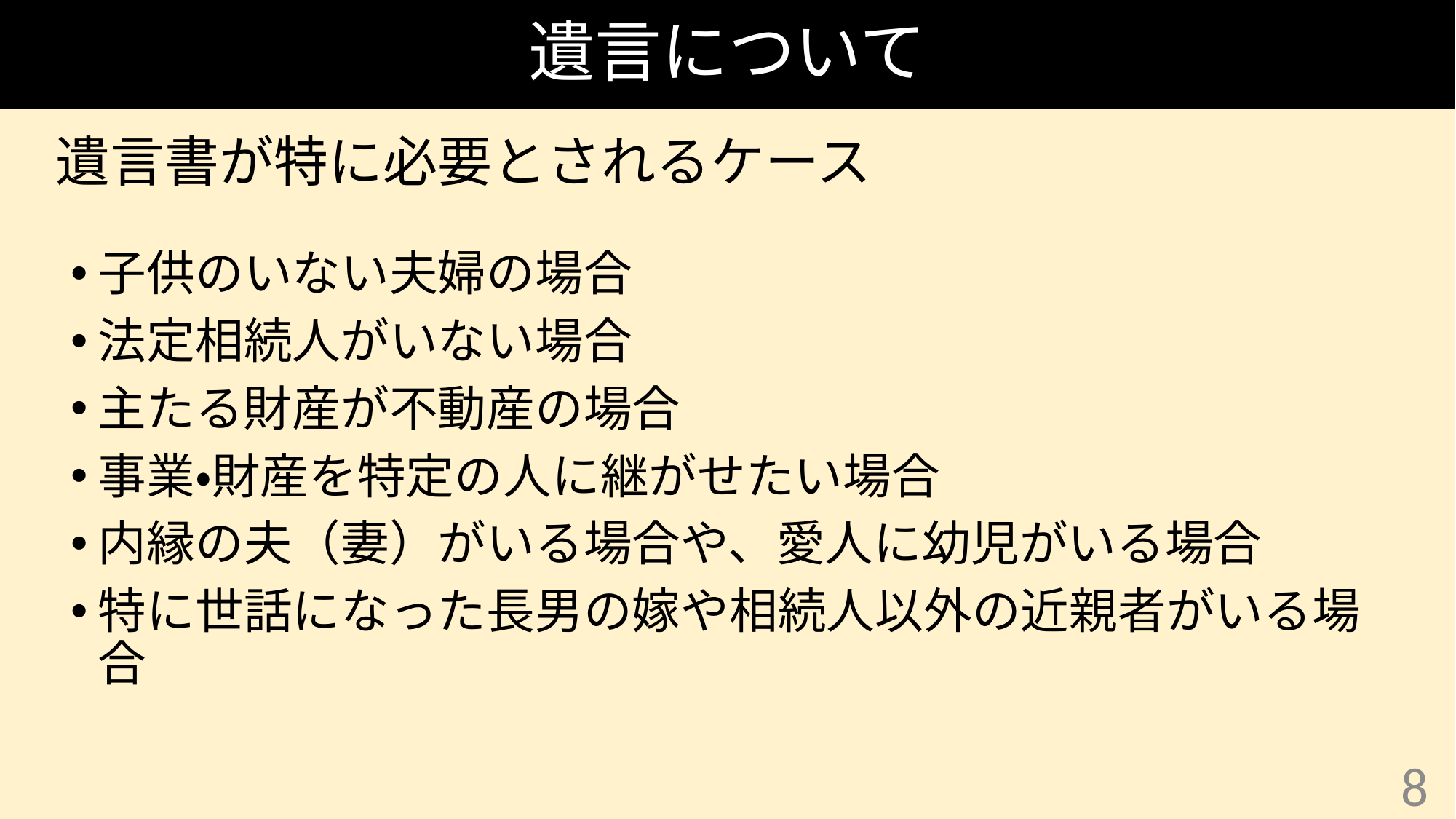

# 遺言について
遺言書が特に必要とされるケース
子供のいない夫婦の場合
法定相続人がいない場合
主たる財産が不動産の場合
事業・財産を特定の人に継がせたい場合
内縁の夫（妻）がいる場合や、愛人に幼児がいる場合
特に世話になった長男の嫁や相続人以外の近親者がいる場合

8